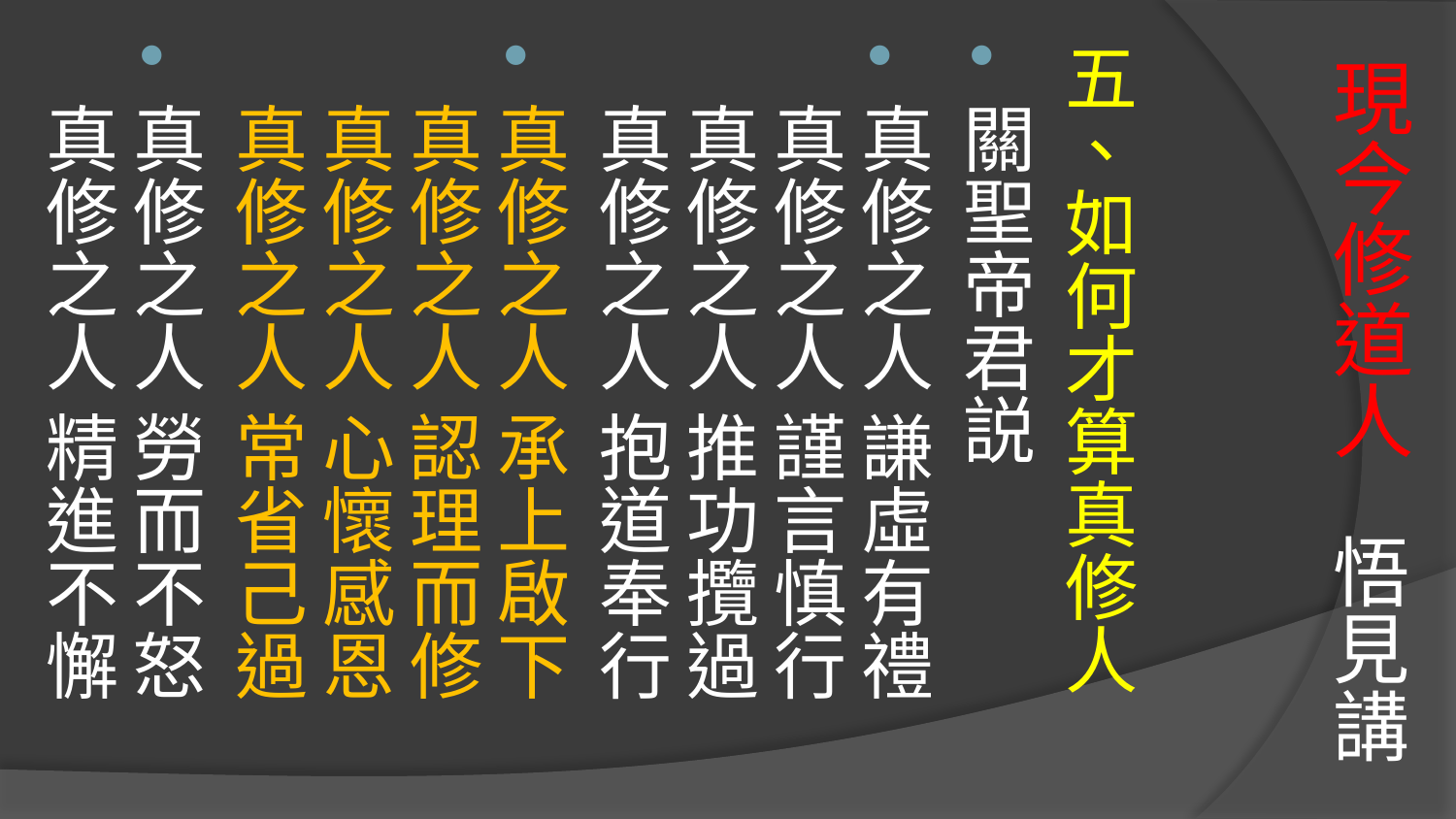

五、如何才算真修人
關聖帝君説
真修之人 謙虛有禮
真修之人 謹言慎行
真修之人 推功攬過
真修之人 抱道奉行
真修之人 承上啟下
真修之人 認理而修
真修之人 心懷感恩
真修之人 常省己過
真修之人 勞而不怒
真修之人 精進不懈
# 現今修道人    悟見講